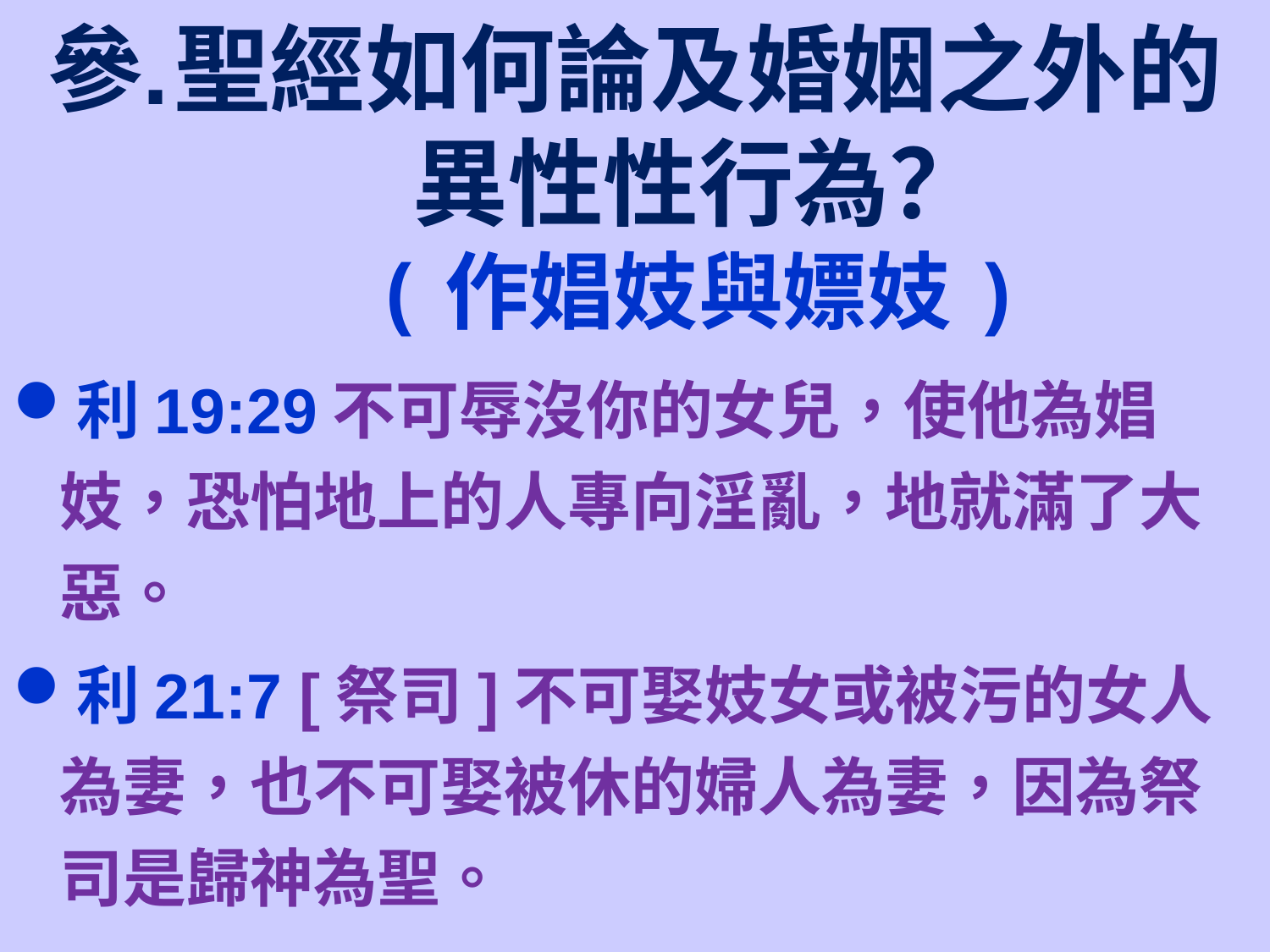

# 聖經如何論及婚姻之外的異性性行為？ (作娼妓與嫖妓)
利19:29不可辱沒你的女兒，使他為娼妓，恐怕地上的人專向淫亂，地就滿了大惡。
利21:7 [祭司]不可娶妓女或被污的女人為妻，也不可娶被休的婦人為妻，因為祭司是歸神為聖。